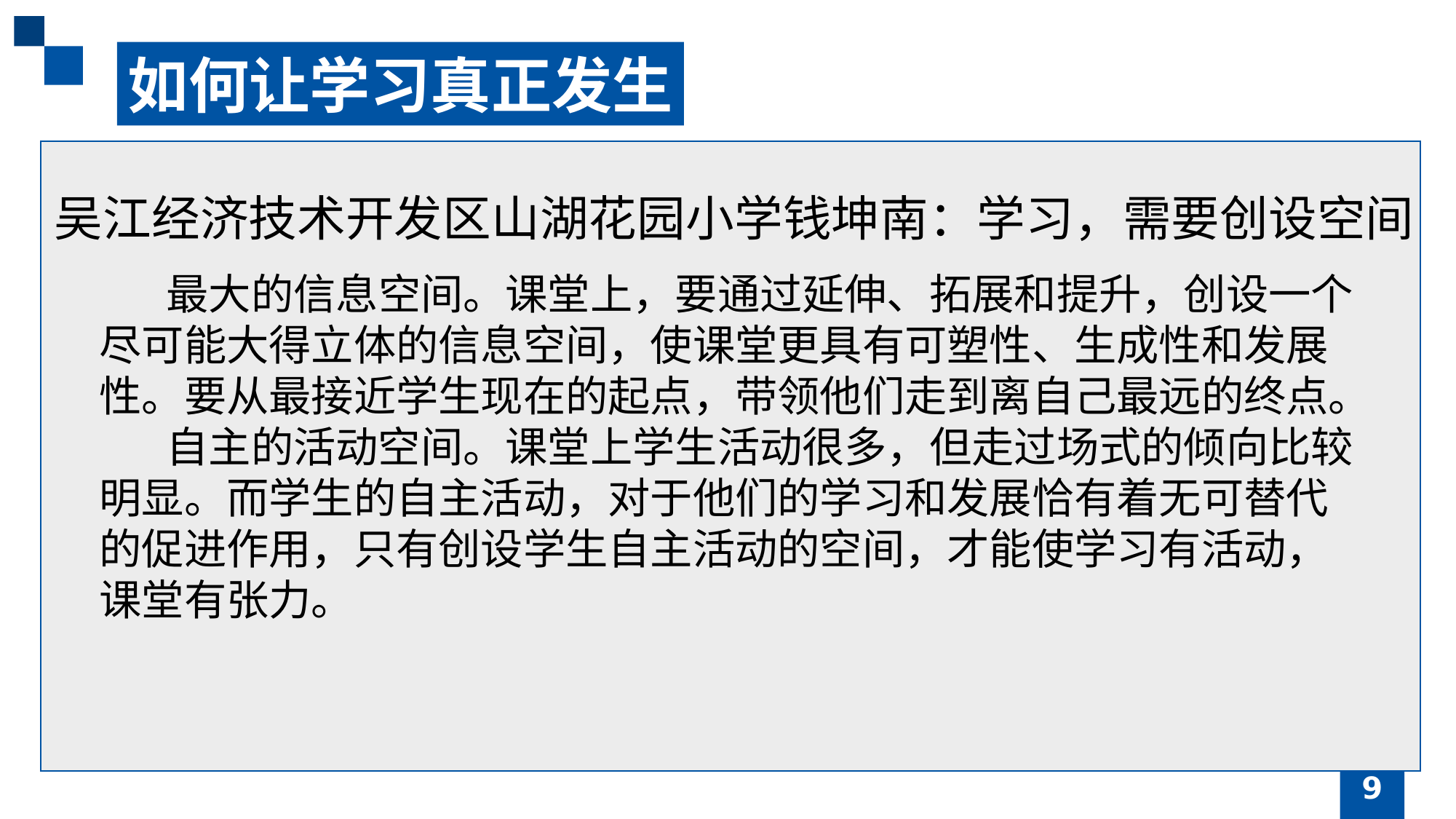

如何让学习真正发生

      最大的信息空间。课堂上，要通过延伸、拓展和提升，创设一个尽可能大得立体的信息空间，使课堂更具有可塑性、生成性和发展性。要从最接近学生现在的起点，带领他们走到离自己最远的终点。
      自主的活动空间。课堂上学生活动很多，但走过场式的倾向比较明显。而学生的自主活动，对于他们的学习和发展恰有着无可替代的促进作用，只有创设学生自主活动的空间，才能使学习有活动，课堂有张力。

吴江经济技术开发区山湖花园小学钱坤南：学习，需要创设空间

9